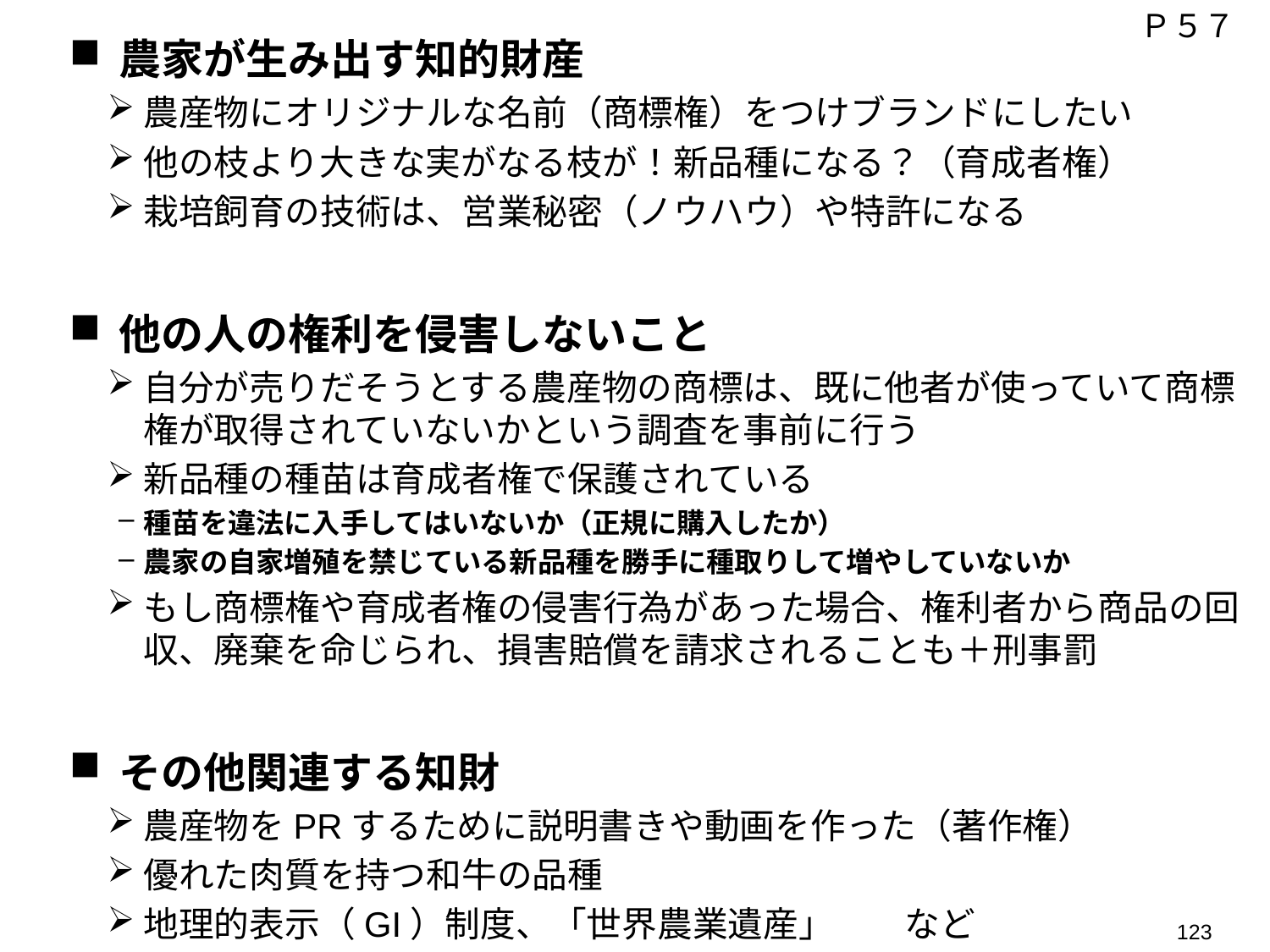

Ｐ５７
農家が生み出す知的財産
農産物にオリジナルな名前（商標権）をつけブランドにしたい
他の枝より大きな実がなる枝が！新品種になる？（育成者権）
栽培飼育の技術は、営業秘密（ノウハウ）や特許になる

他の人の権利を侵害しないこと
自分が売りだそうとする農産物の商標は、既に他者が使っていて商標権が取得されていないかという調査を事前に行う
新品種の種苗は育成者権で保護されている
種苗を違法に入手してはいないか（正規に購入したか）
農家の自家増殖を禁じている新品種を勝手に種取りして増やしていないか
もし商標権や育成者権の侵害行為があった場合、権利者から商品の回収、廃棄を命じられ、損害賠償を請求されることも＋刑事罰

その他関連する知財
農産物をPRするために説明書きや動画を作った（著作権）
優れた肉質を持つ和牛の品種
地理的表示（GI）制度、「世界農業遺産」　　など
123